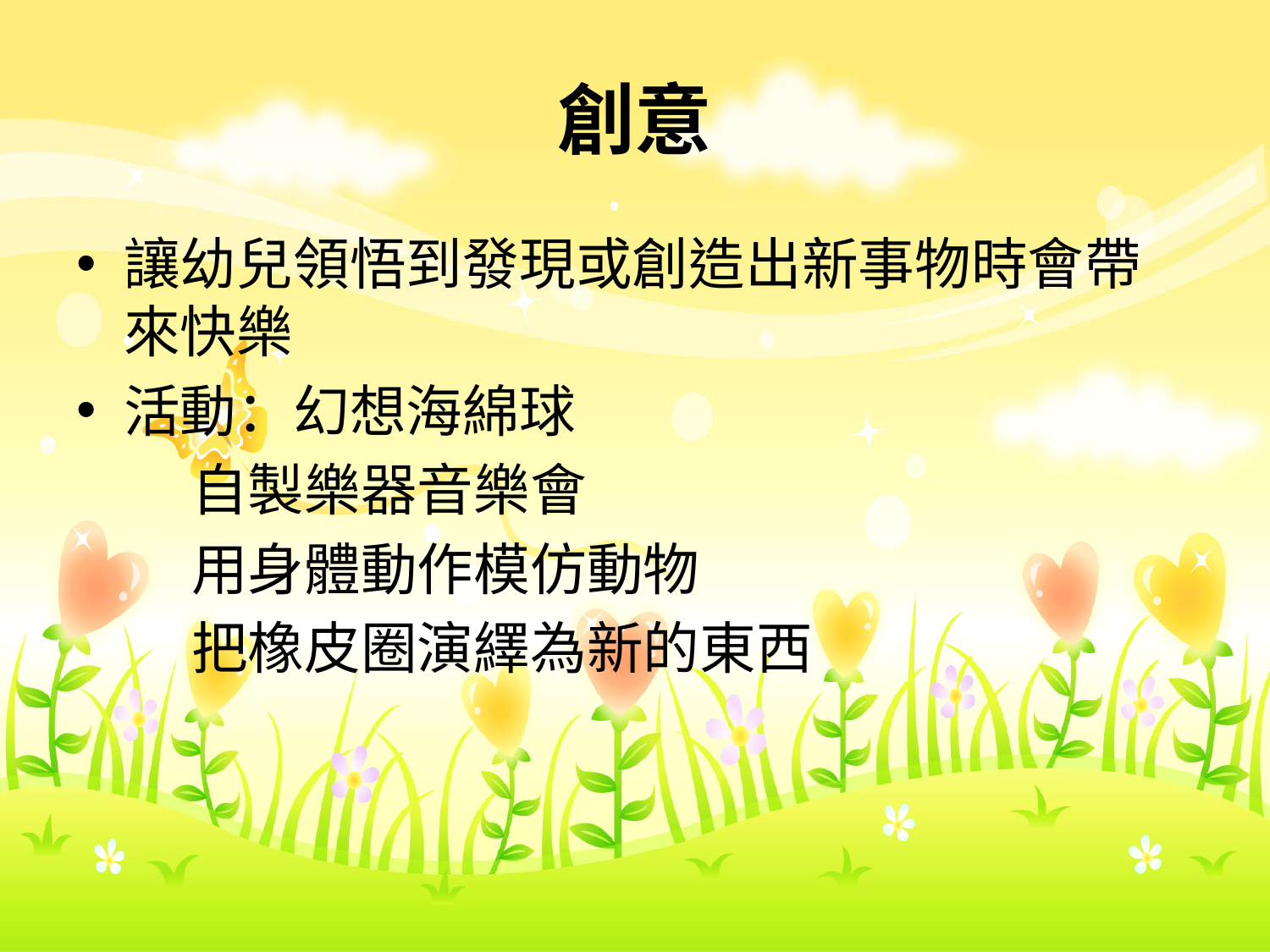

# 創意
讓幼兒領悟到發現或創造出新事物時會帶來快樂
活動：幻想海綿球
        自製樂器音樂會
        用身體動作模仿動物
        把橡皮圈演繹為新的東西